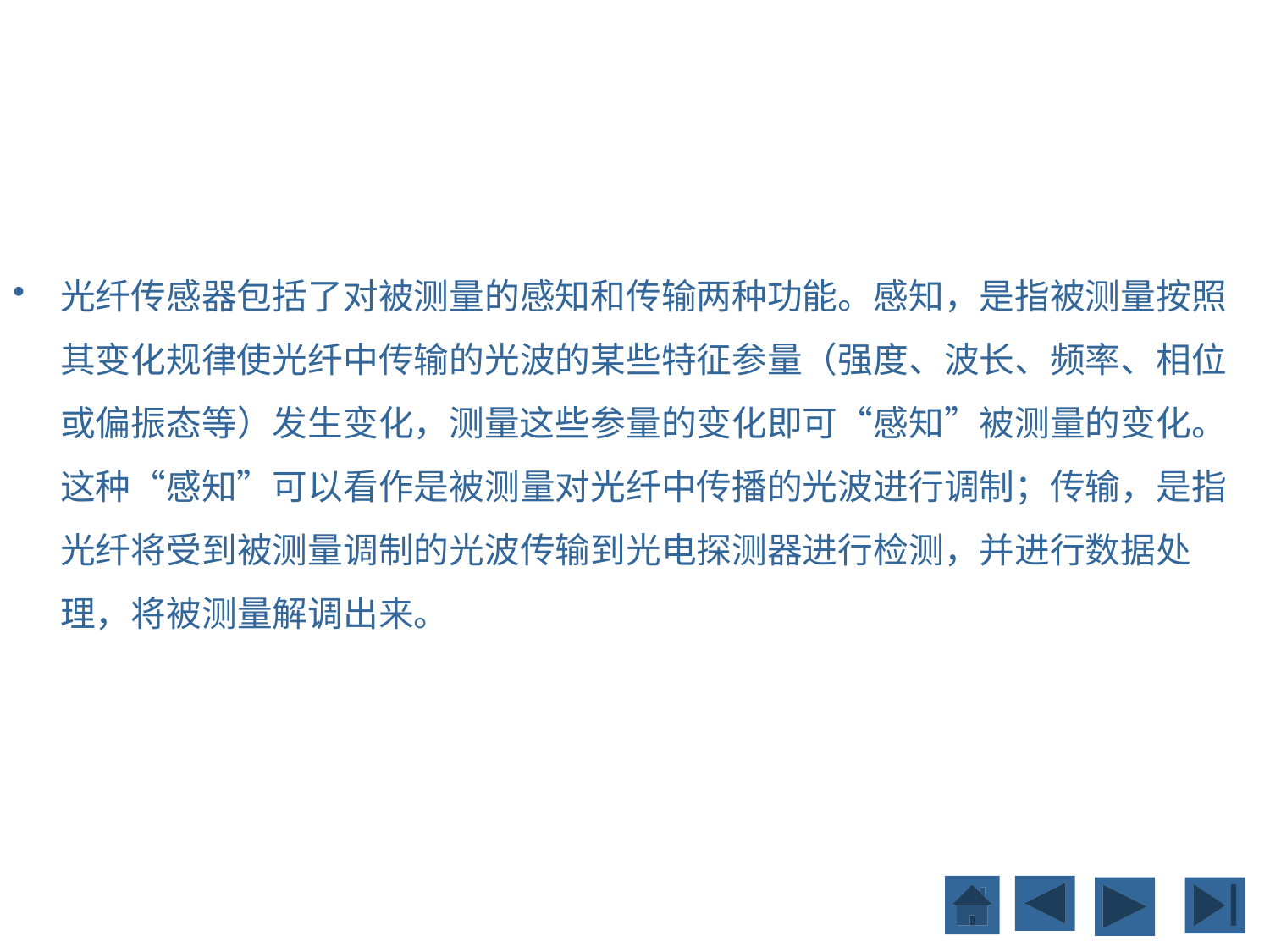

光纤传感器包括了对被测量的感知和传输两种功能。感知，是指被测量按照其变化规律使光纤中传输的光波的某些特征参量（强度、波长、频率、相位或偏振态等）发生变化，测量这些参量的变化即可“感知”被测量的变化。这种“感知”可以看作是被测量对光纤中传播的光波进行调制；传输，是指光纤将受到被测量调制的光波传输到光电探测器进行检测，并进行数据处理，将被测量解调出来。